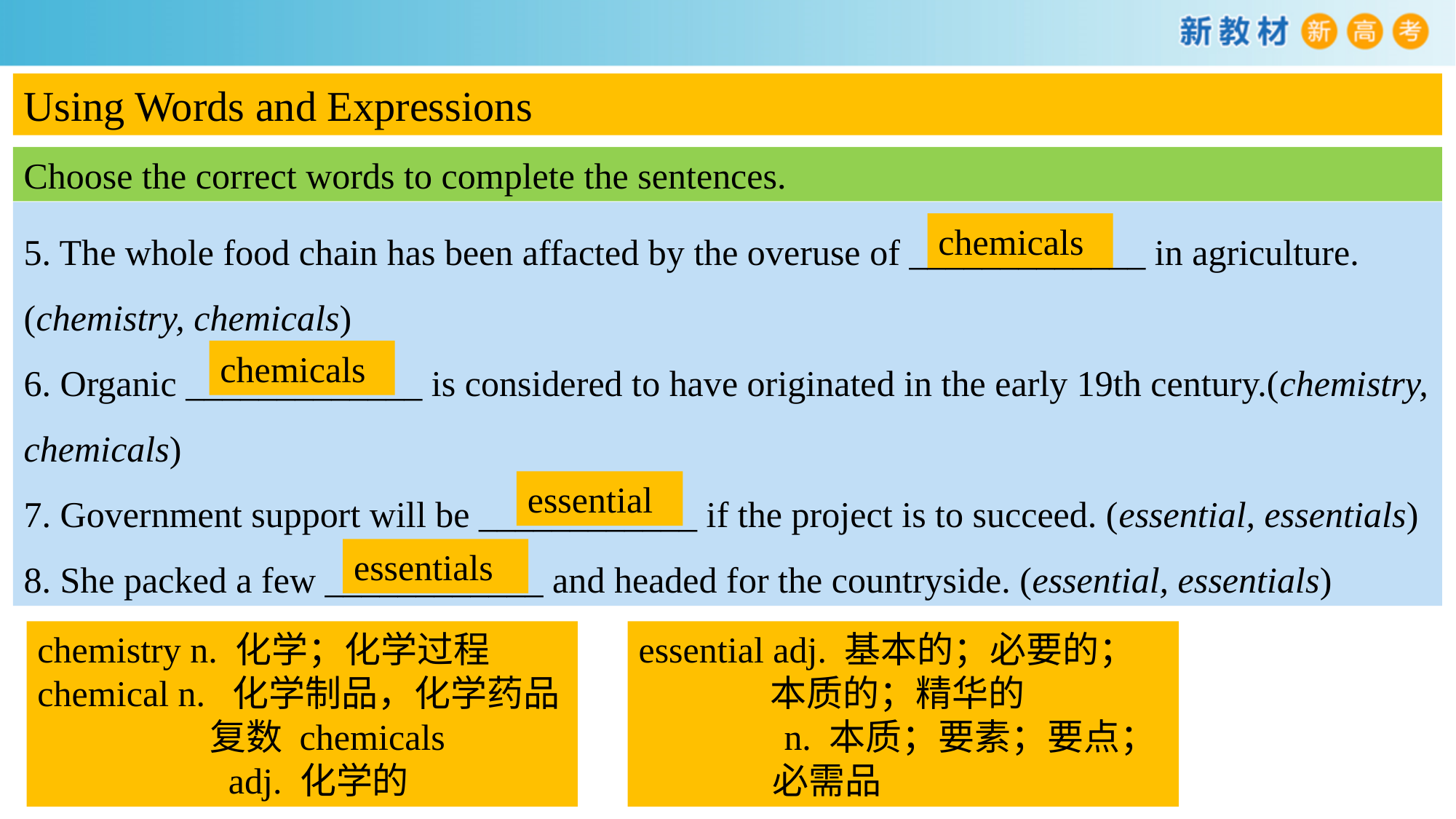

Using Words and Expressions
Choose the correct words to complete the sentences.
5. The whole food chain has been affacted by the overuse of _____________ in agriculture. (chemistry, chemicals)
6. Organic _____________ is considered to have originated in the early 19th century.(chemistry, chemicals)
7. Government support will be ____________ if the project is to succeed. (essential, essentials)
8. She packed a few ____________ and headed for the countryside. (essential, essentials)
chemicals
chemicals
essential
essentials
chemistry n. 化学；化学过程
chemical n.  化学制品，化学药品
                    复数 chemicals
                     adj. 化学的
essential adj. 基本的；必要的；
               本质的；精华的
                n. 本质；要素；要点；   	   必需品